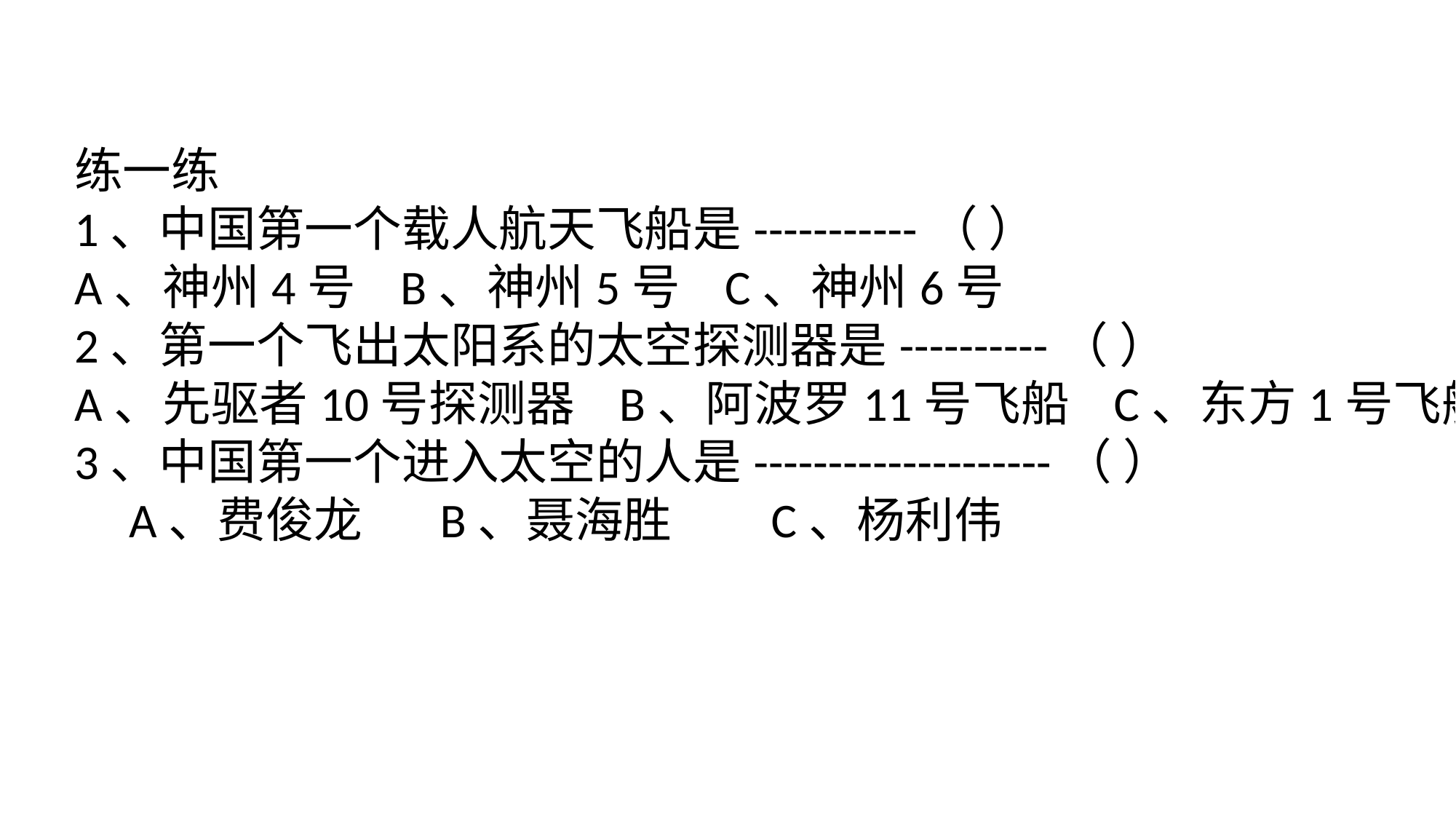

练一练
1、中国第一个载人航天飞船是-----------（ ）
A、神州4号   B、神州5号   C、神州6号
2、第一个飞出太阳系的太空探测器是----------（ ）
A、先驱者10号探测器   B、阿波罗11号飞船   C、东方1号飞船
3、中国第一个进入太空的人是--------------------（ ）
     A、费俊龙      B、聂海胜        C、杨利伟